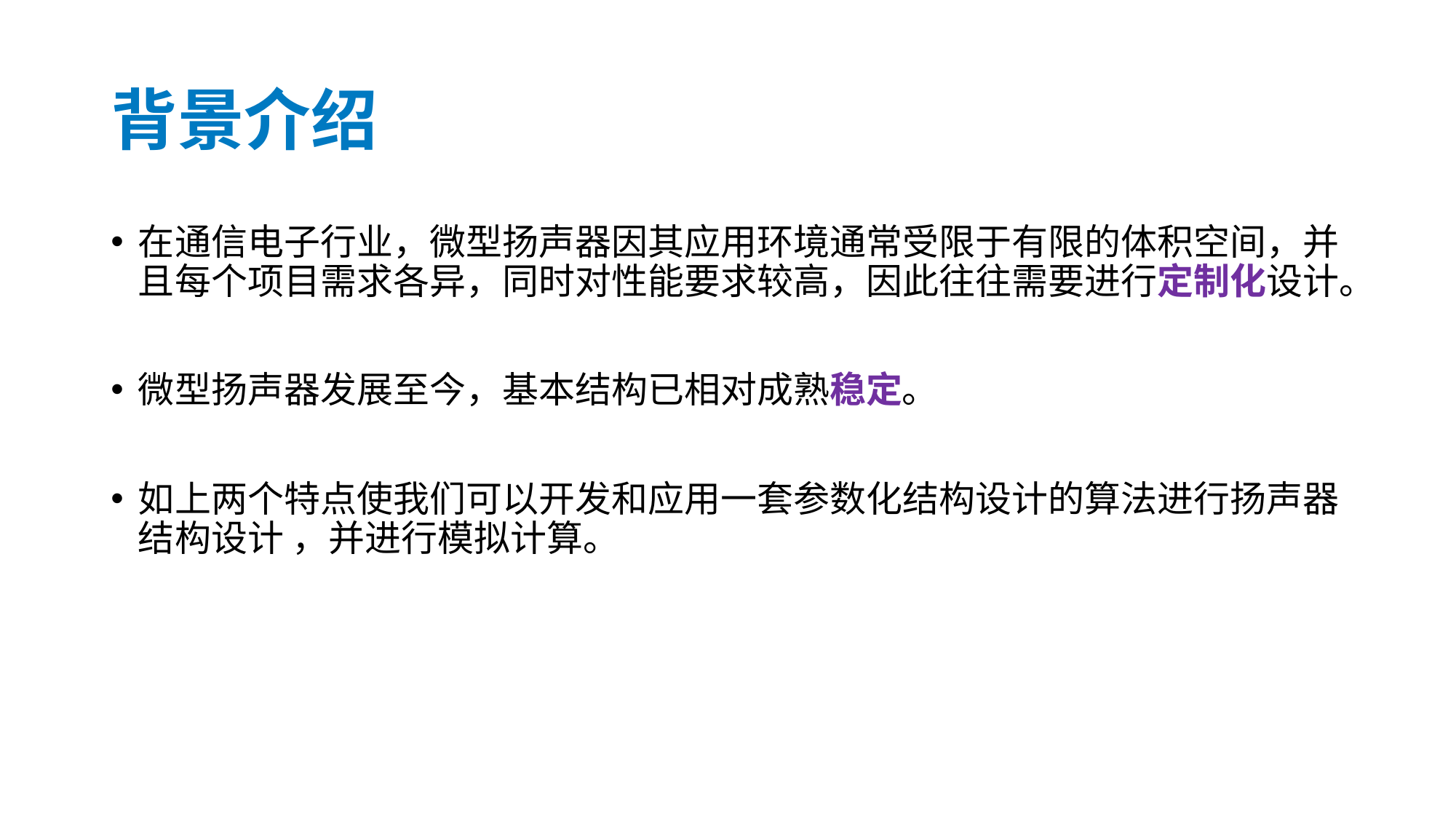

# 背景介绍
在通信电子行业，微型扬声器因其应用环境通常受限于有限的体积空间，并且每个项目需求各异，同时对性能要求较高，因此往往需要进行定制化设计。

微型扬声器发展至今，基本结构已相对成熟稳定。

如上两个特点使我们可以开发和应用一套参数化结构设计的算法进行扬声器结构设计 ，并进行模拟计算。